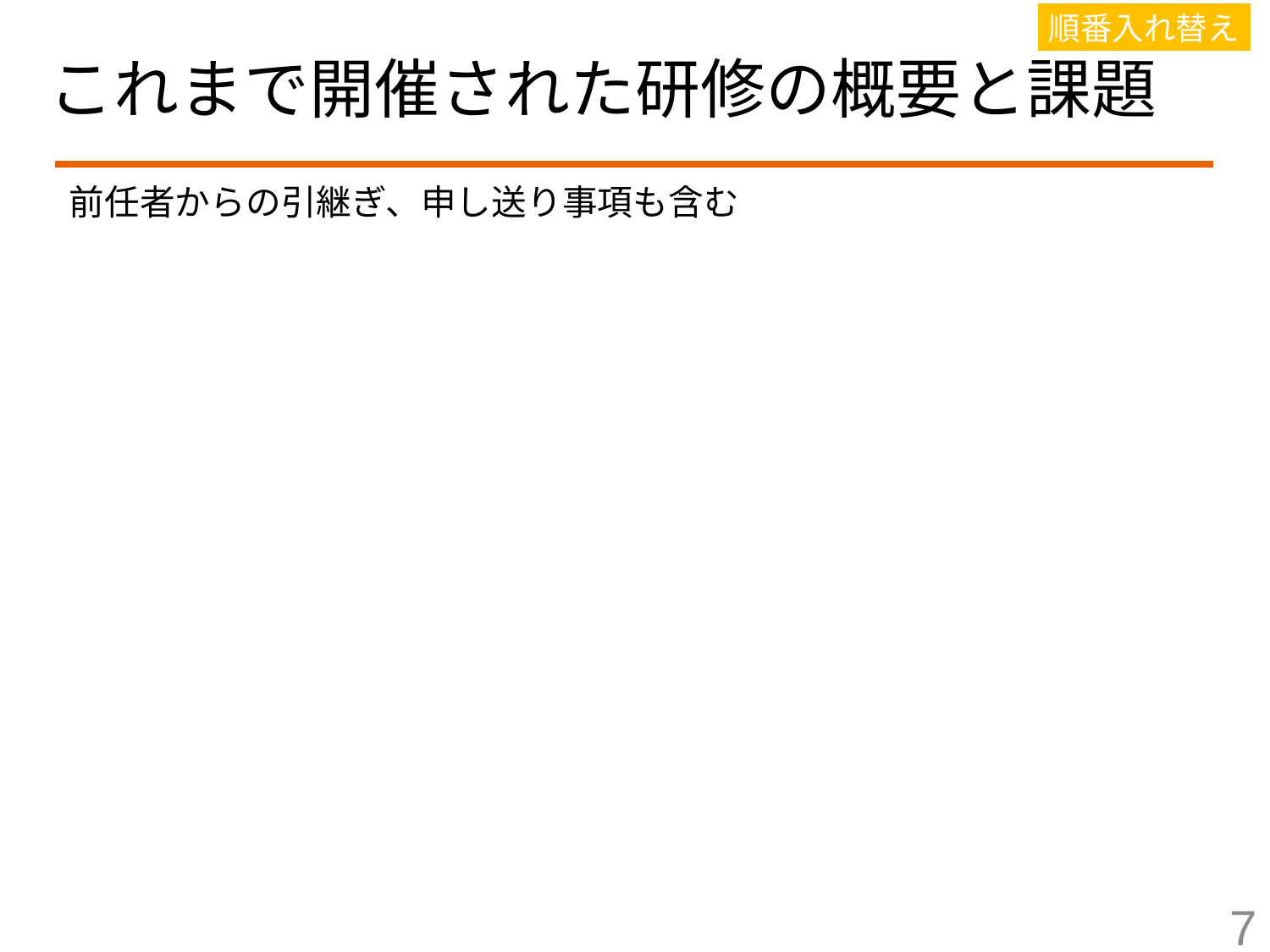

順番入れ替え
# これまで開催された研修の概要と課題
前任者からの引継ぎ、申し送り事項も含む
7